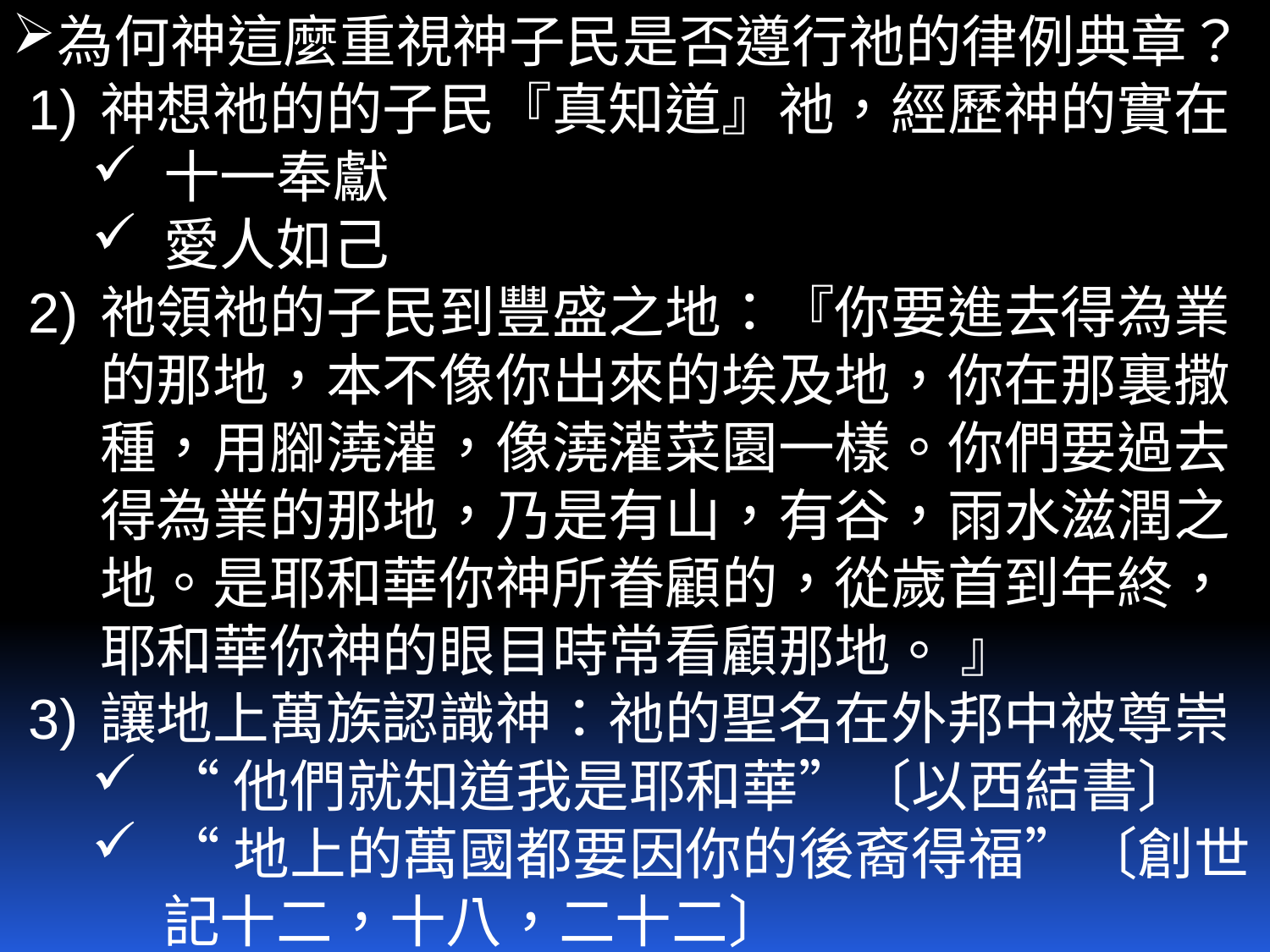

為何神這麼重視神子民是否遵行祂的律例典章？
神想祂的的子民『真知道』祂，經歷神的實在
十一奉獻
愛人如己
祂領祂的子民到豐盛之地：『你要進去得為業的那地，本不像你出來的埃及地，你在那裏撒種，用腳澆灌，像澆灌菜園一樣。你們要過去得為業的那地，乃是有山，有谷，雨水滋潤之地。是耶和華你神所眷顧的，從歲首到年終，耶和華你神的眼目時常看顧那地。 』
讓地上萬族認識神：祂的聖名在外邦中被尊崇
“他們就知道我是耶和華”〔以西結書〕
“地上的萬國都要因你的後裔得福”〔創世記十二，十八，二十二〕